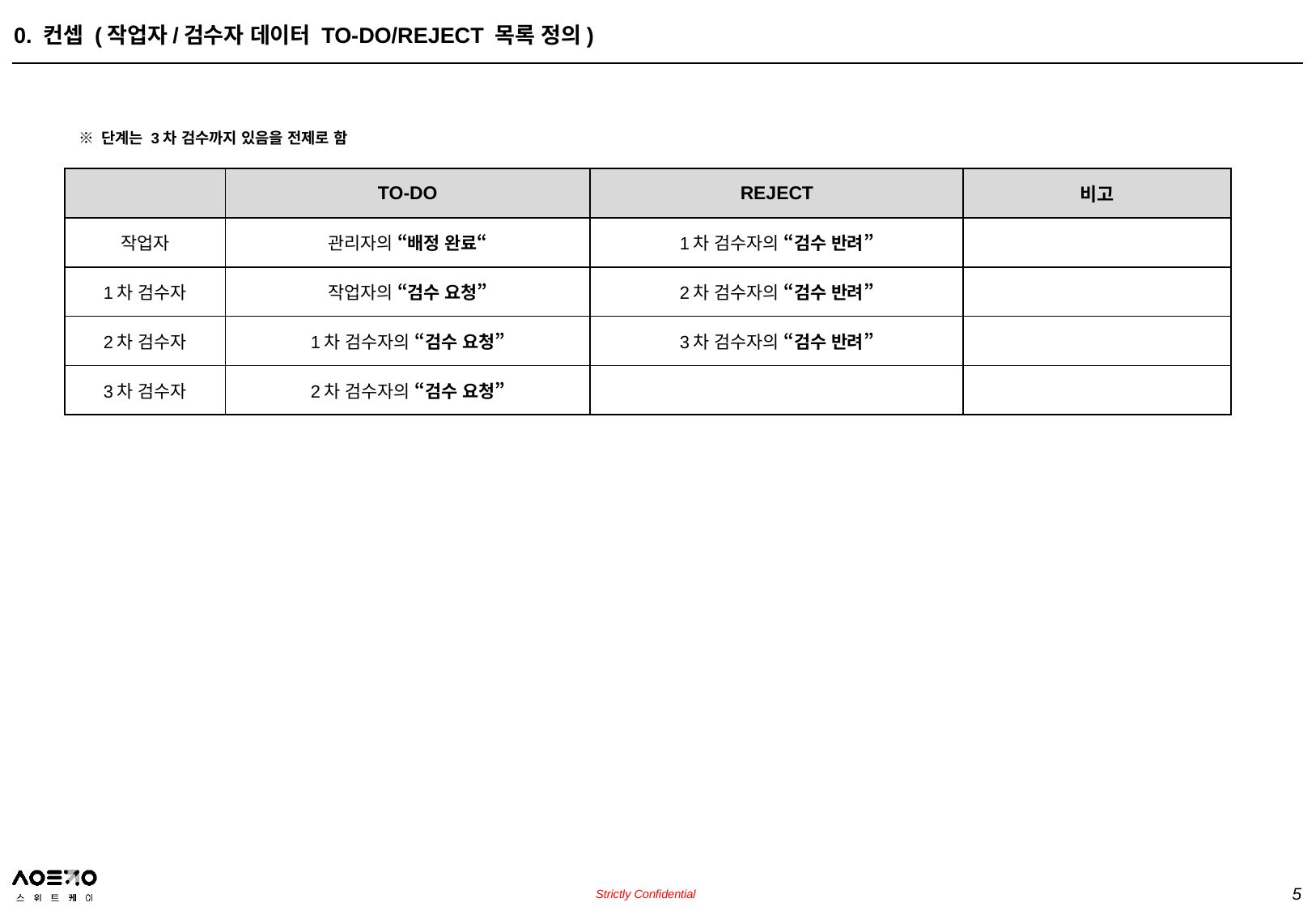

0. 컨셉 (작업자/검수자 데이터 TO-DO/REJECT 목록 정의)
※ 단계는 3차 검수까지 있음을 전제로 함
|  | TO-DO | REJECT | 비고 |
| --- | --- | --- | --- |
| 작업자 | 관리자의 “배정 완료“ | 1차 검수자의 “검수 반려” |  |
| 1차 검수자 | 작업자의 “검수 요청” | 2차 검수자의 “검수 반려” |  |
| 2차 검수자 | 1차 검수자의 “검수 요청” | 3차 검수자의 “검수 반려” |  |
| 3차 검수자 | 2차 검수자의 “검수 요청” |  |  |